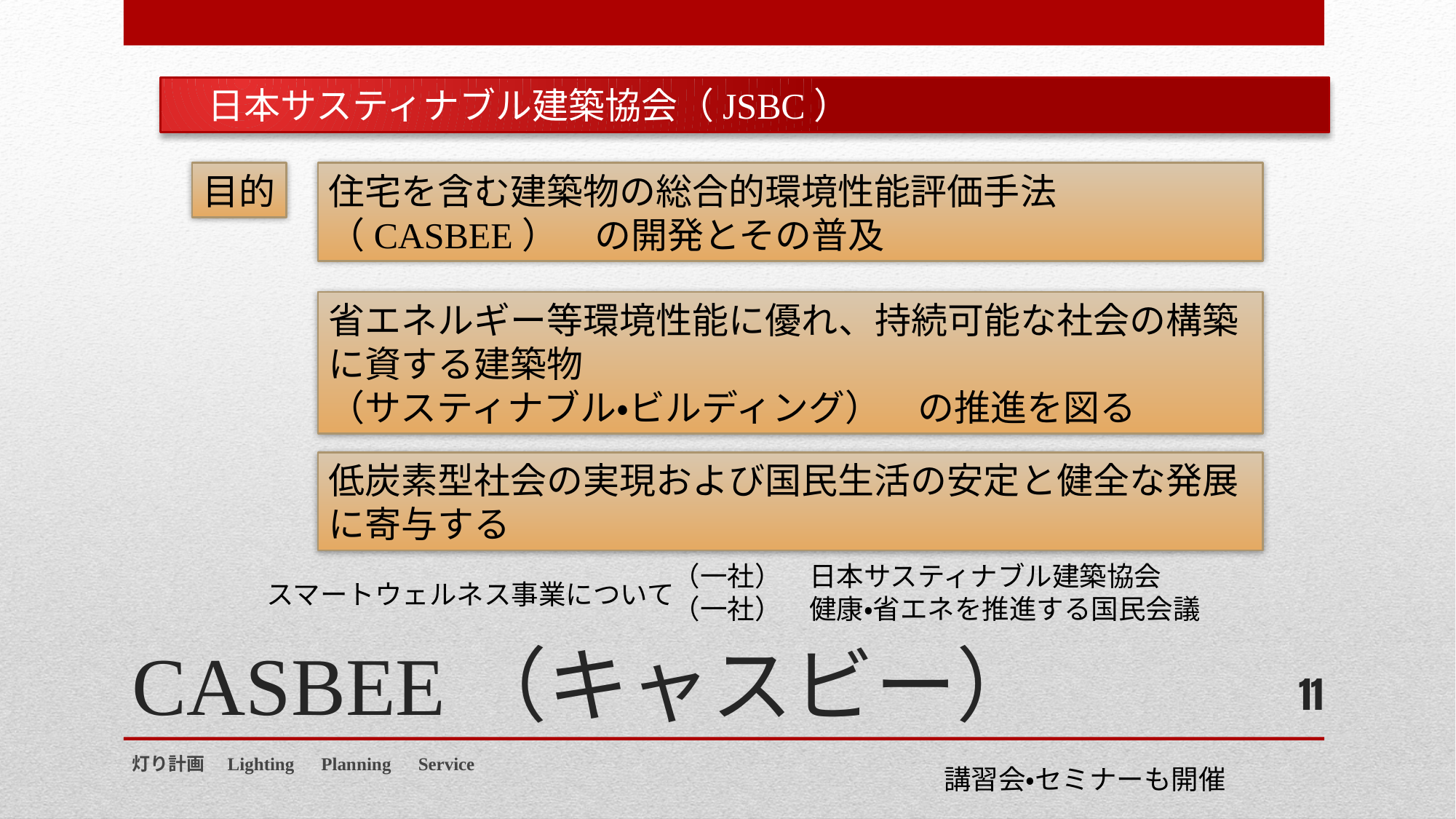

日本サスティナブル建築協会（JSBC）
目的
住宅を含む建築物の総合的環境性能評価手法
（CASBEE）　の開発とその普及
省エネルギー等環境性能に優れ、持続可能な社会の構築に資する建築物
（サスティナブル・ビルディング）　の推進を図る
低炭素型社会の実現および国民生活の安定と健全な発展に寄与する
# CASBEE（キャスビー）
（一社）　日本サスティナブル建築協会
（一社）　健康・省エネを推進する国民会議
スマートウェルネス事業について
11
灯り計画　Lighting　Planning　Service
講習会・セミナーも開催